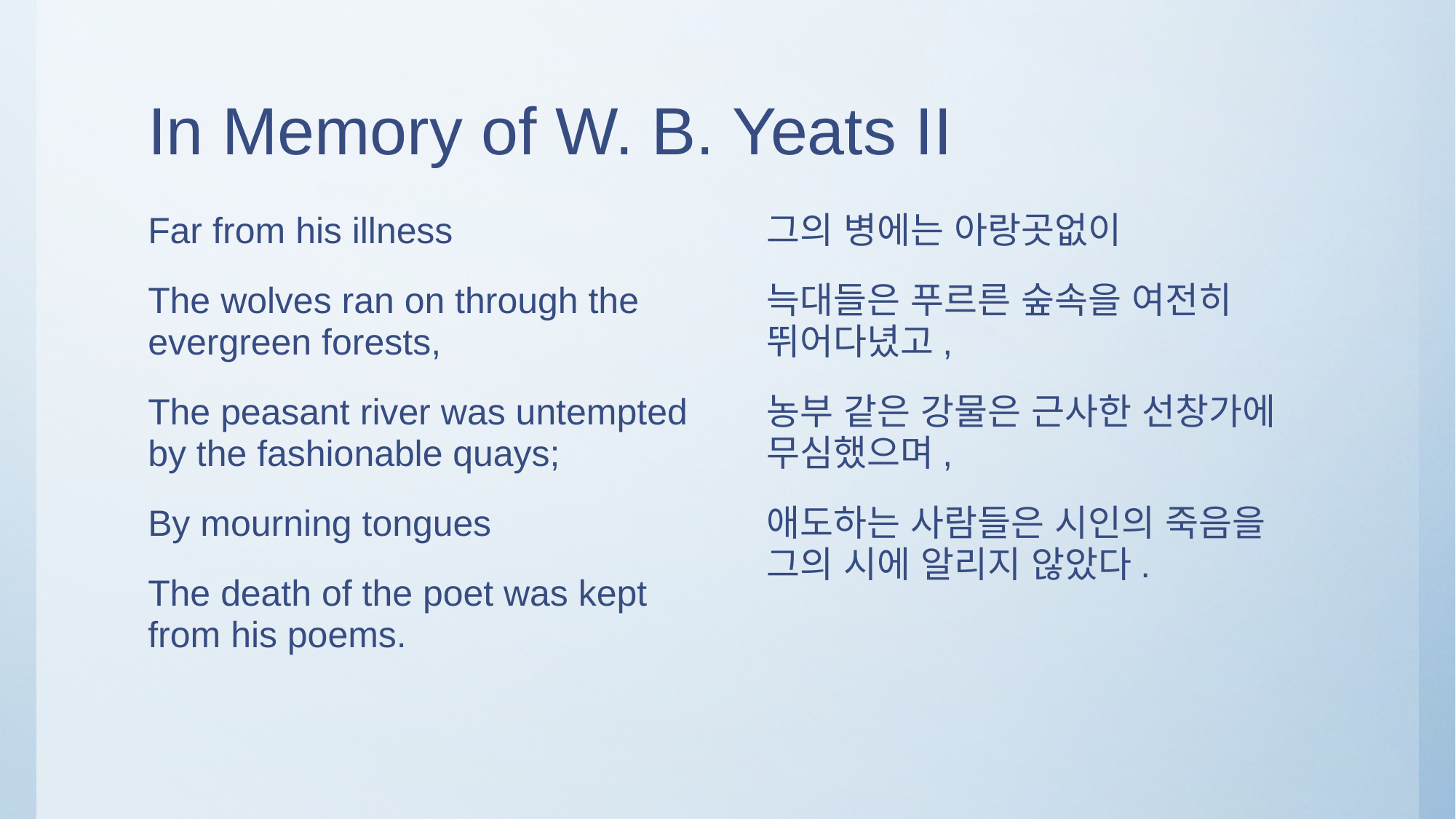

# In Memory of W. B. Yeats II
Far from his illness
The wolves ran on through the evergreen forests,
The peasant river was untempted by the fashionable quays;
By mourning tongues
The death of the poet was kept from his poems.

그의 병에는 아랑곳없이
늑대들은 푸르른 숲속을 여전히 뛰어다녔고,
농부 같은 강물은 근사한 선창가에 무심했으며,
애도하는 사람들은 시인의 죽음을 그의 시에 알리지 않았다.